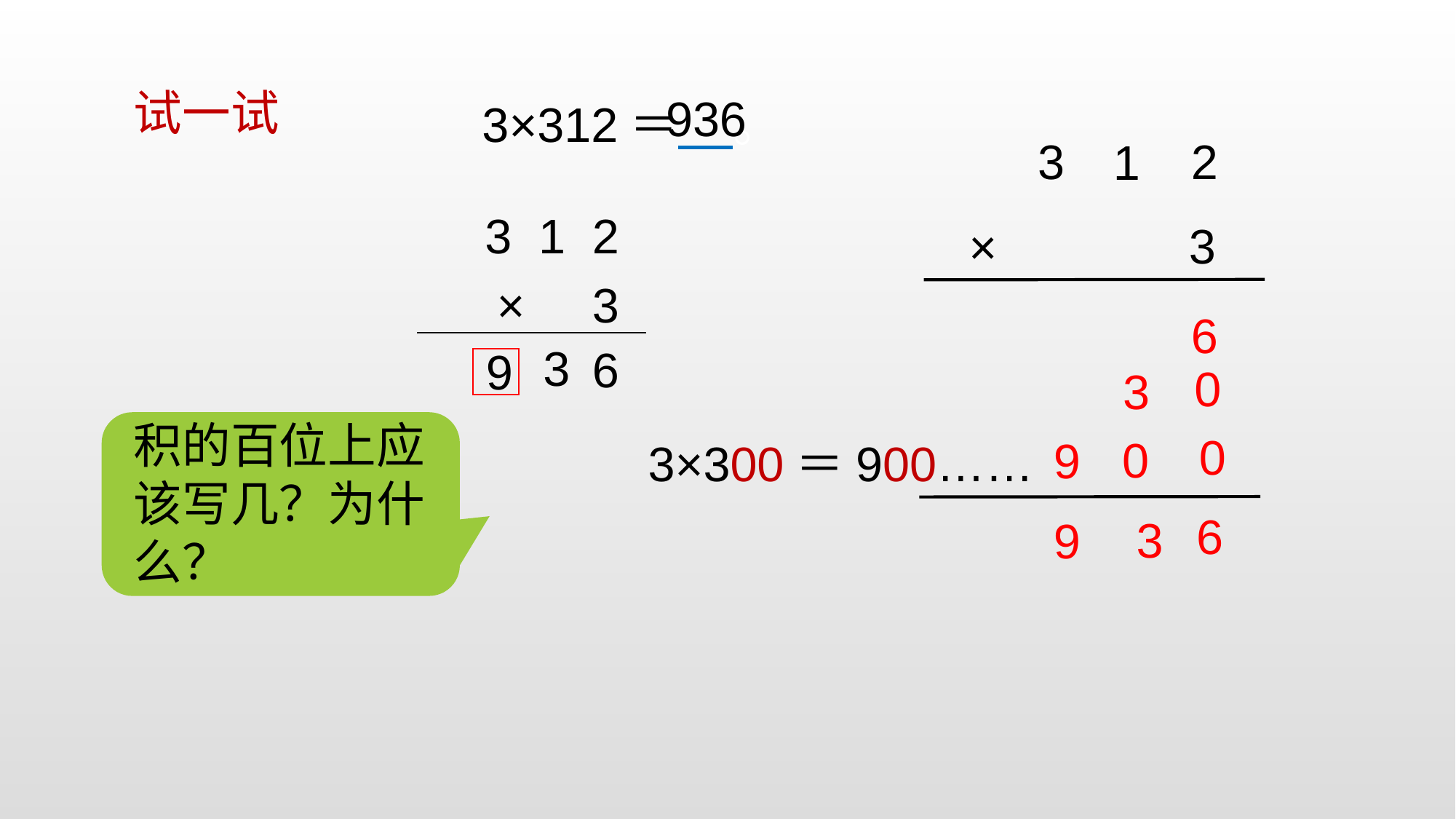

试一试
936
3×312＝     。
3
2
1
3
×
3  1  2
×     3
6
6
3
9

0
3
积的百位上应该写几？为什么？

0
0
9
3×300＝900……
6
3
9